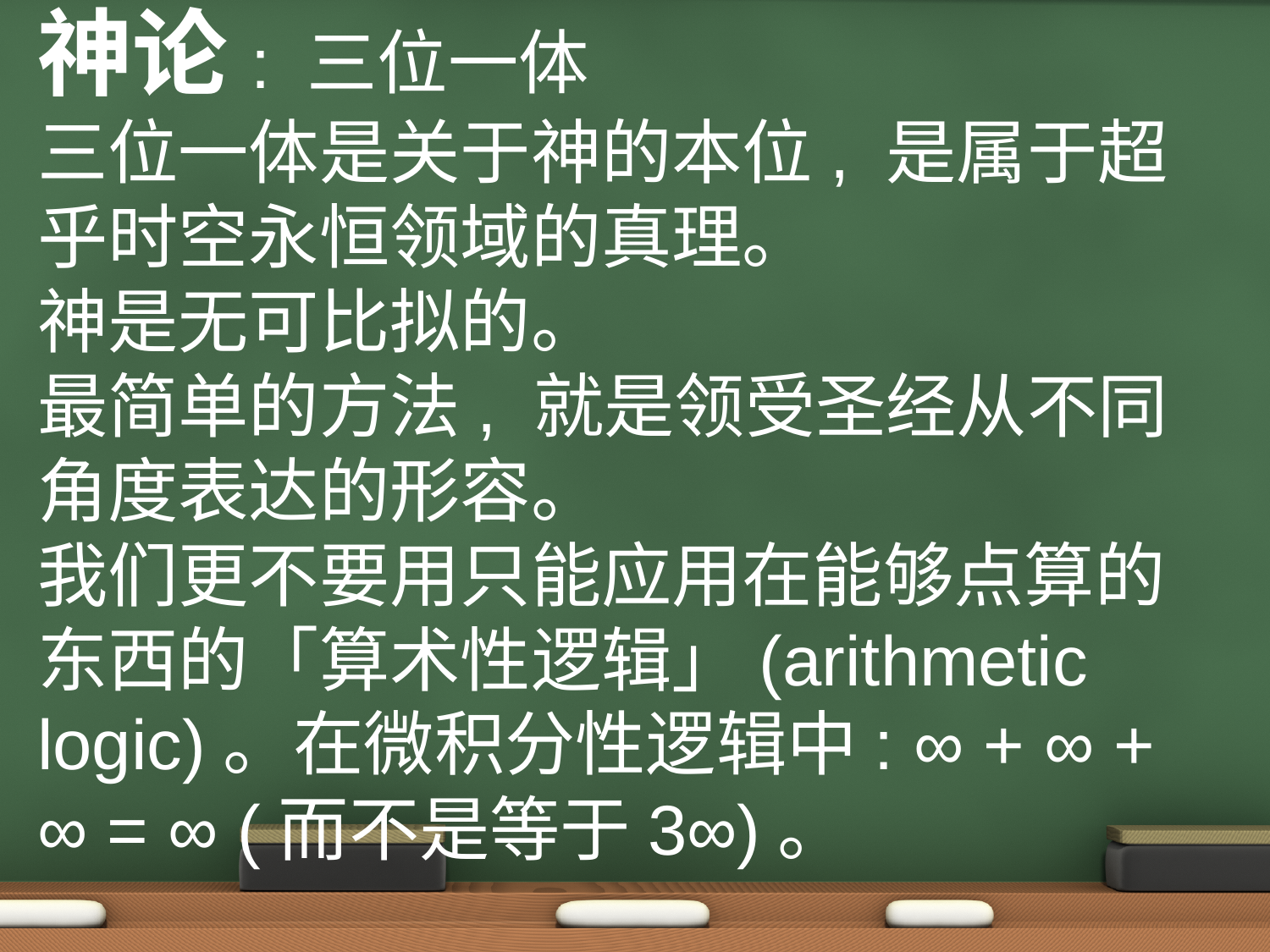

神论: 三位一体
三位一体是关于神的本位, 是属于超乎时空永恒领域的真理。
神是无可比拟的。
最简单的方法, 就是领受圣经从不同角度表达的形容。
我们更不要用只能应用在能够点算的东西的「算术性逻辑」(arithmetic logic)。在微积分性逻辑中: ∞ + ∞ + ∞ = ∞ (而不是等于3∞)。